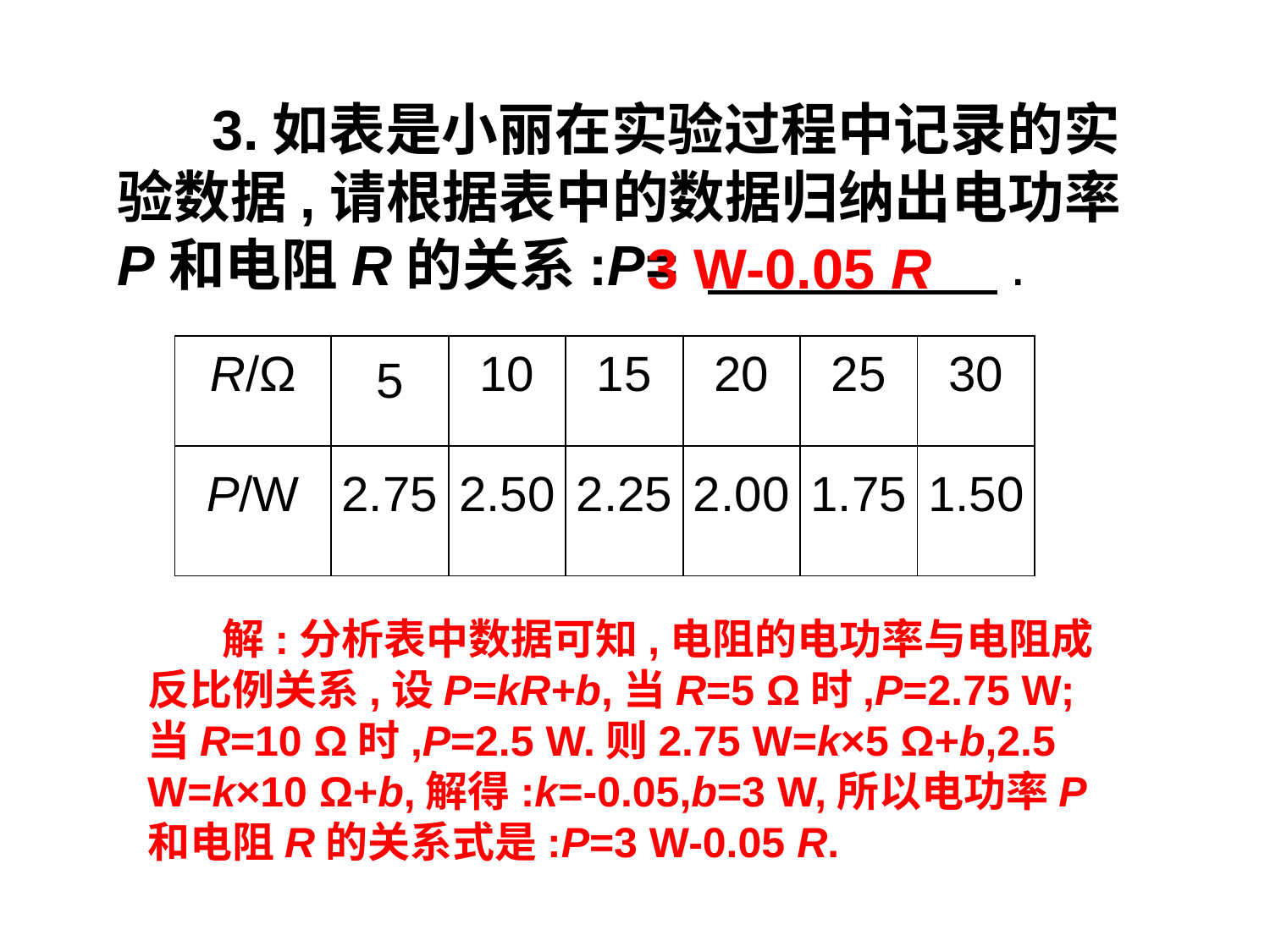

3.如表是小丽在实验过程中记录的实验数据,请根据表中的数据归纳出电功率P和电阻R的关系:P= 　　    　 　.

　3 W-0.05 R
| R/Ω | 5 | 10 | 15 | 20 | 25 | 30 |
| --- | --- | --- | --- | --- | --- | --- |
| P/W | 2.75 | 2.50 | 2.25 | 2.00 | 1.75 | 1.50 |
　      解:分析表中数据可知,电阻的电功率与电阻成反比例关系,设P=kR+b,当R=5 Ω时,P=2.75 W;当R=10 Ω时,P=2.5 W.则2.75 W=k×5 Ω+b,2.5 W=k×10 Ω+b,解得:k=-0.05,b=3 W,所以电功率P和电阻R的关系式是:P=3 W-0.05 R.